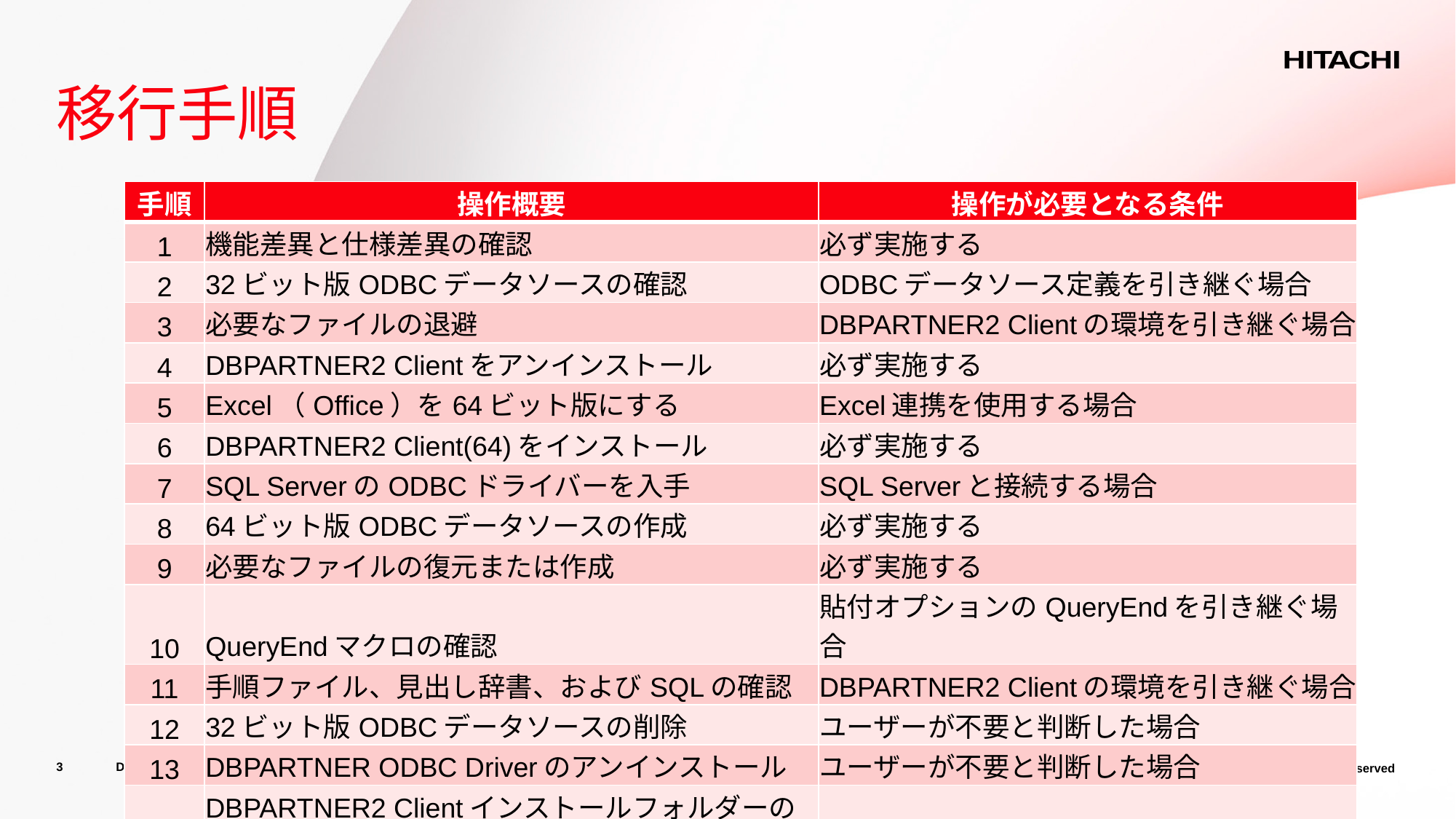

# 移行手順
| 手順 | 操作概要 | 操作が必要となる条件 |
| --- | --- | --- |
| 1 | 機能差異と仕様差異の確認 | 必ず実施する |
| 2 | 32ビット版ODBCデータソースの確認 | ODBCデータソース定義を引き継ぐ場合 |
| 3 | 必要なファイルの退避 | DBPARTNER2 Clientの環境を引き継ぐ場合 |
| 4 | DBPARTNER2 Clientをアンインストール | 必ず実施する |
| 5 | Excel（Office）を64ビット版にする | Excel連携を使用する場合 |
| 6 | DBPARTNER2 Client(64)をインストール | 必ず実施する |
| 7 | SQL ServerのODBCドライバーを入手 | SQL Serverと接続する場合 |
| 8 | 64ビット版ODBCデータソースの作成 | 必ず実施する |
| 9 | 必要なファイルの復元または作成 | 必ず実施する |
| 10 | QueryEndマクロの確認 | 貼付オプションのQueryEndを引き継ぐ場合 |
| 11 | 手順ファイル、見出し辞書、およびSQLの確認 | DBPARTNER2 Clientの環境を引き継ぐ場合 |
| 12 | 32ビット版ODBCデータソースの削除 | ユーザーが不要と判断した場合 |
| 13 | DBPARTNER ODBC Driverのアンインストール | ユーザーが不要と判断した場合 |
| 14 | DBPARTNER2 Clientインストールフォルダーの削除 | ユーザーが不要と判断した場合 |
3
DBPARTNER2 Client　64ビット版への移行ガイドライン